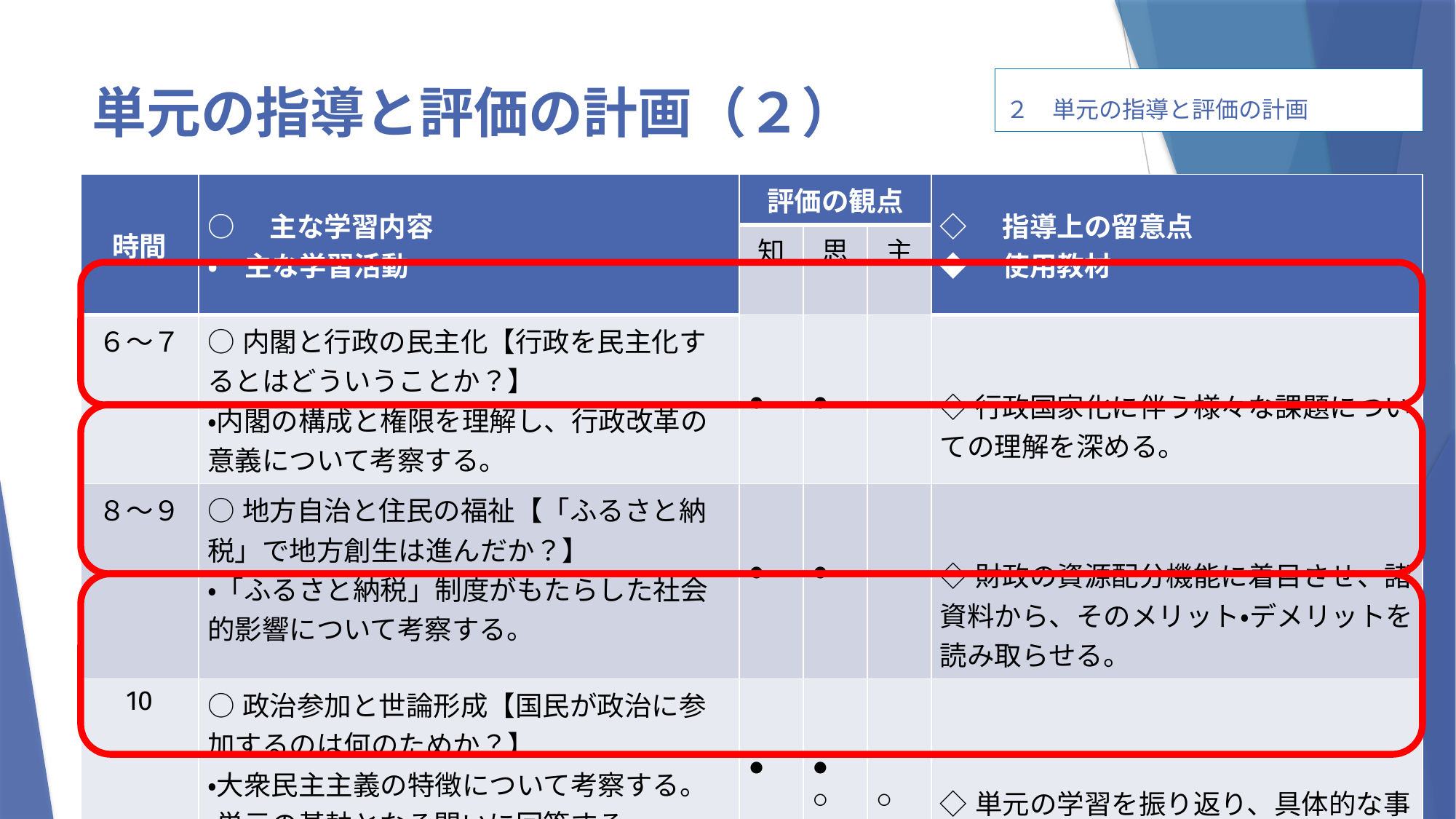

２　単元の指導と評価の計画
# 単元の指導と評価の計画（２）
| 時間 | ○　主な学習内容 ・　主な学習活動 | 評価の観点 |  |  | ◇　指導上の留意点 ◆　使用教材 |
| --- | --- | --- | --- | --- | --- |
|  |  | 知 | 思 | 主 |  |
| ６～７ | ○内閣と行政の民主化【行政を民主化するとはどういうことか？】 ・内閣の構成と権限を理解し、行政改革の意義について考察する。 | ● | ● |  | ◇行政国家化に伴う様々な課題についての理解を深める。 |
| ８～９ | ○地方自治と住民の福祉【「ふるさと納税」で地方創生は進んだか？】 ・「ふるさと納税」制度がもたらした社会的影響について考察する。 | ● | ● |  | ◇財政の資源配分機能に着目させ、諸資料から、そのメリット・デメリットを読み取らせる。 |
| 10 | ○政治参加と世論形成【国民が政治に参加するのは何のためか？】 ・大衆民主主義の特徴について考察する。 ・単元の基軸となる問いに回答する。 | ● | ● ○ | ○ | ◇単元の学習を振り返り、具体的な事象に触れながら回答させる。 |